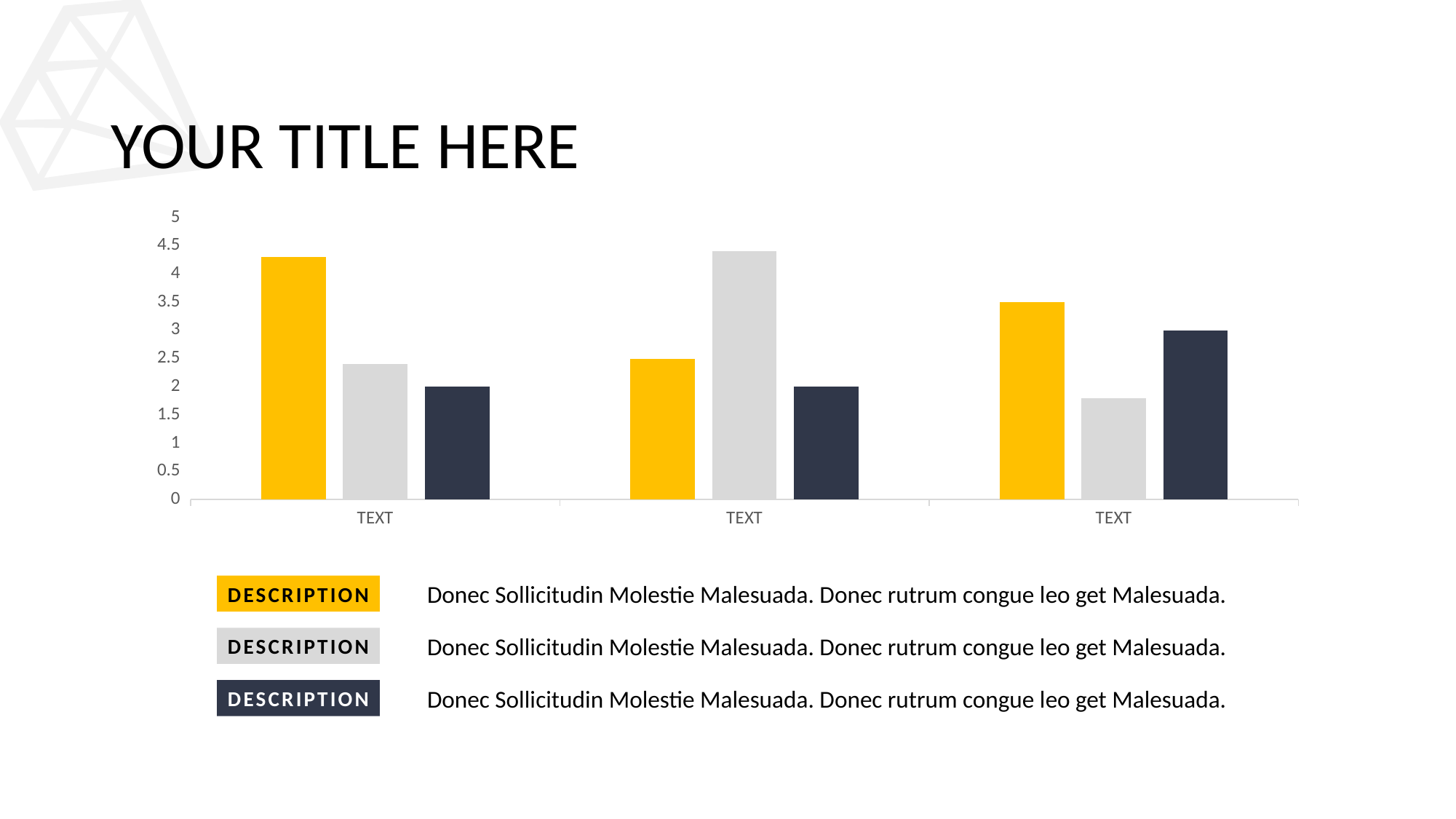

# YOUR TITLE HERE

### Chart

| Category | 系列 1 | 系列 2 | 系列 3 |
|---|---|---|---|
| TEXT | 4.3 | 2.4 | 2.0 |
| TEXT | 2.5 | 4.4 | 2.0 |
| TEXT | 3.5 | 1.8 | 3.0 |
Donec Sollicitudin Molestie Malesuada. Donec rutrum congue leo get Malesuada.
DESCRIPTION
Donec Sollicitudin Molestie Malesuada. Donec rutrum congue leo get Malesuada.
DESCRIPTION
Donec Sollicitudin Molestie Malesuada. Donec rutrum congue leo get Malesuada.
DESCRIPTION